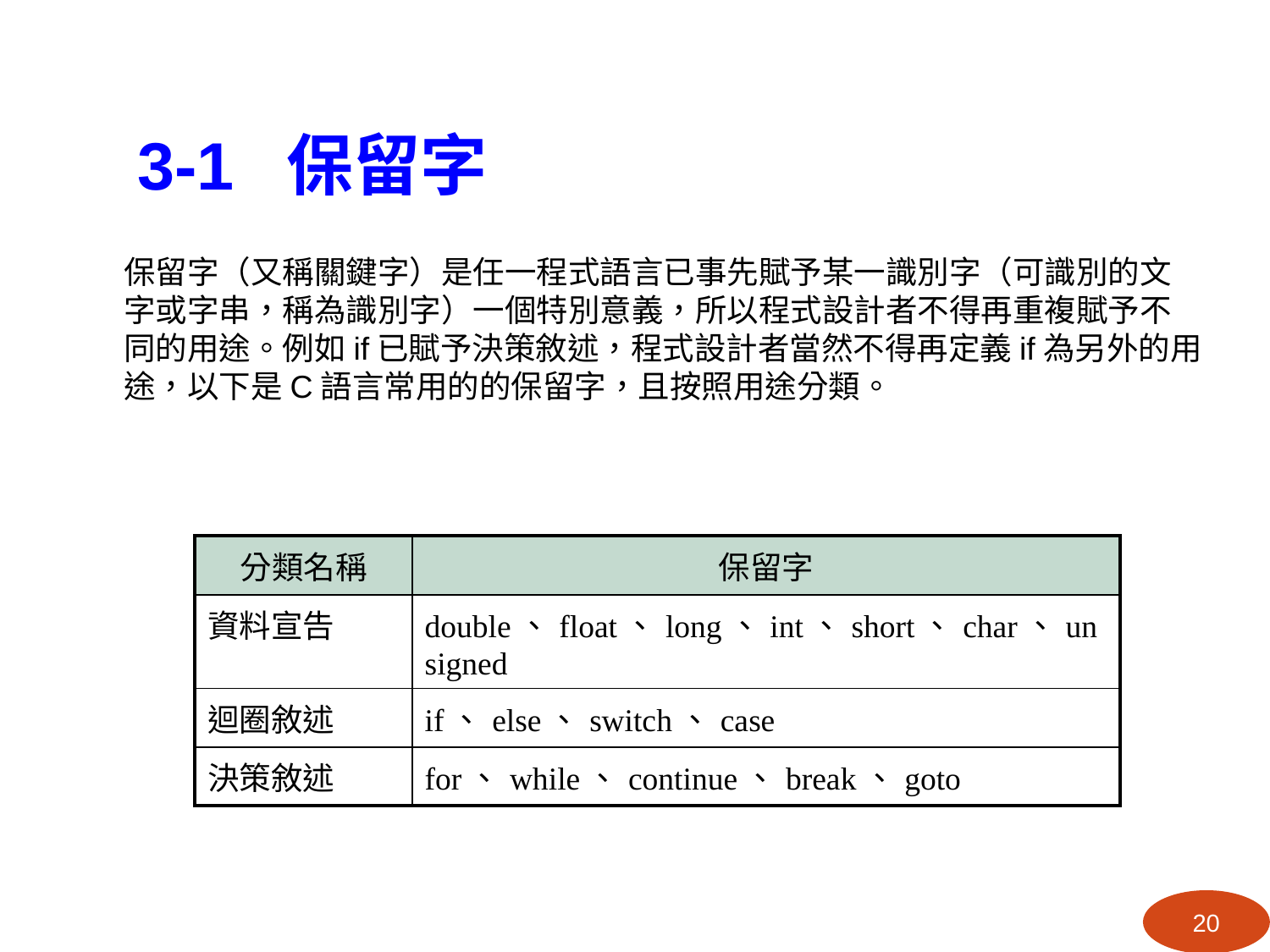

# 3-1  保留字
	保留字（又稱關鍵字）是任一程式語言已事先賦予某一識別字（可識別的文字或字串，稱為識別字）一個特別意義，所以程式設計者不得再重複賦予不同的用途。例如if已賦予決策敘述，程式設計者當然不得再定義if為另外的用途，以下是C語言常用的的保留字，且按照用途分類。

| 分類名稱 | 保留字 |
| --- | --- |
| 資料宣告 | double、float、long、int、short、char、unsigned |
| 迴圈敘述 | if、else、switch、case |
| 決策敘述 | for、while、continue、break、goto |
20